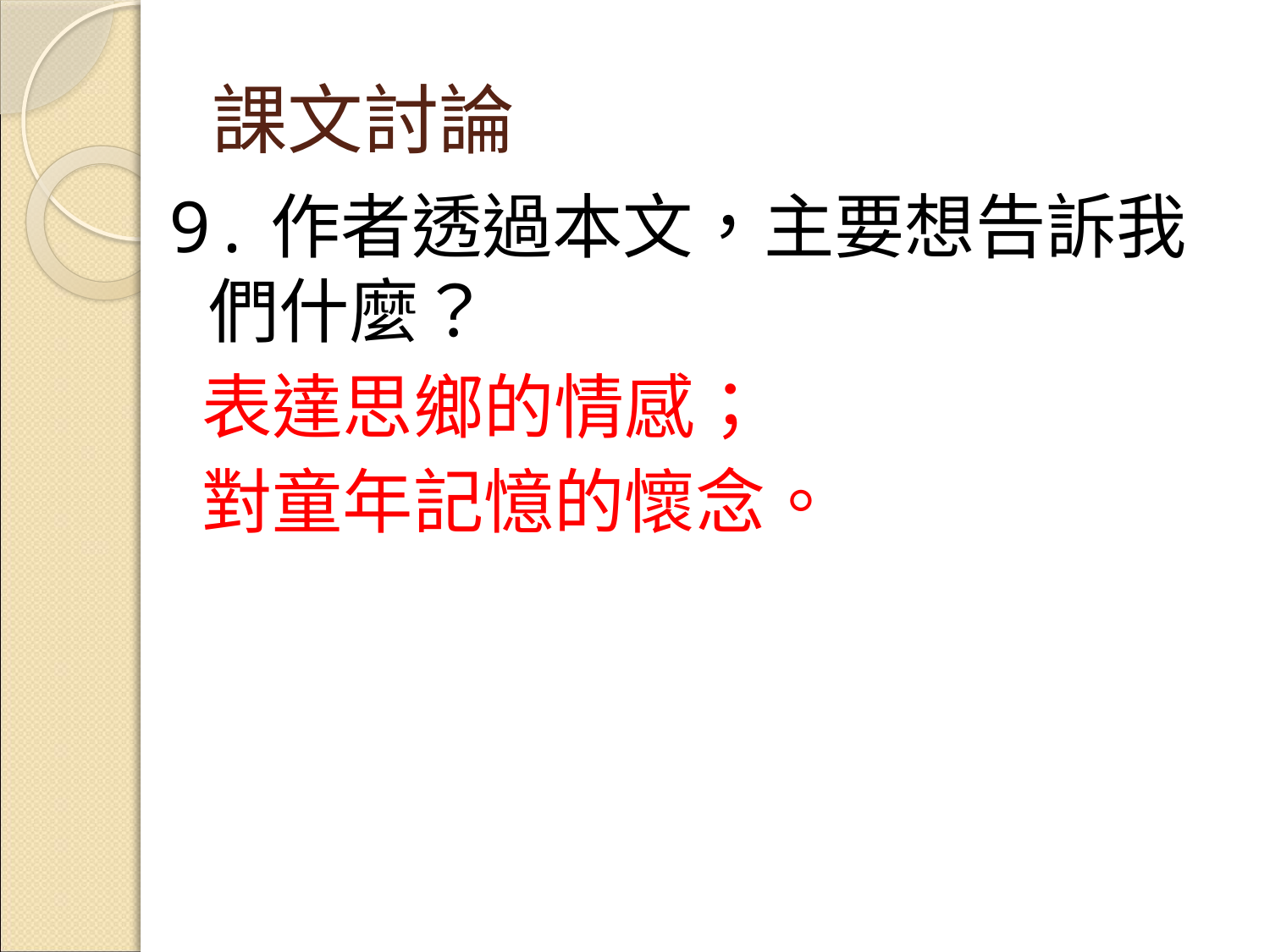

課文討論
9.作者透過本文，主要想告訴我們什麼？
 表達思鄉的情感；
 對童年記憶的懷念。